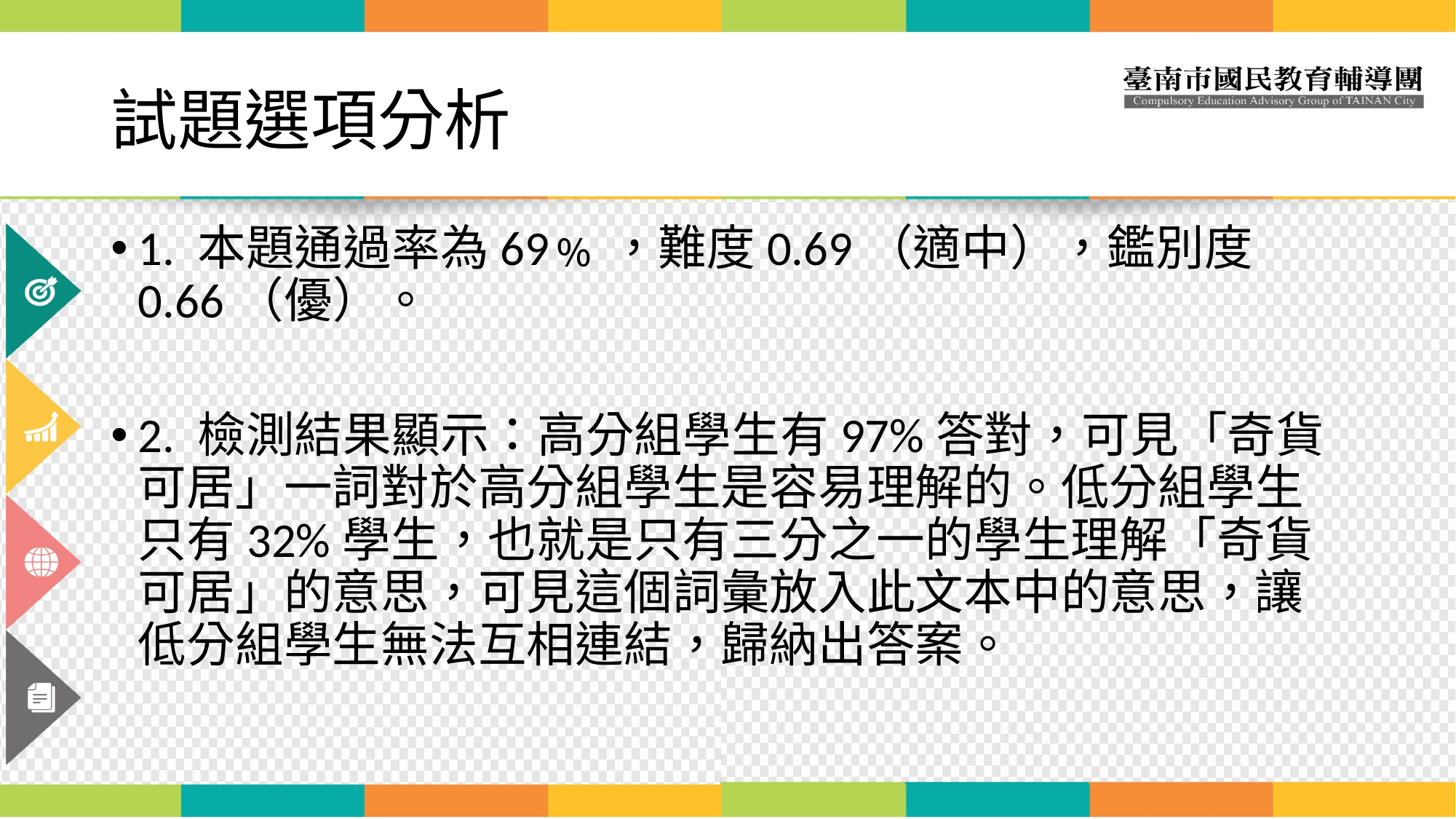

試題選項分析
1. 本題通過率為69﹪，難度0.69（適中），鑑別度0.66（優）。

2. 檢測結果顯示：高分組學生有97%答對，可見「奇貨可居」一詞對於高分組學生是容易理解的。低分組學生只有32%學生，也就是只有三分之一的學生理解「奇貨可居」的意思，可見這個詞彙放入此文本中的意思，讓低分組學生無法互相連結，歸納出答案。